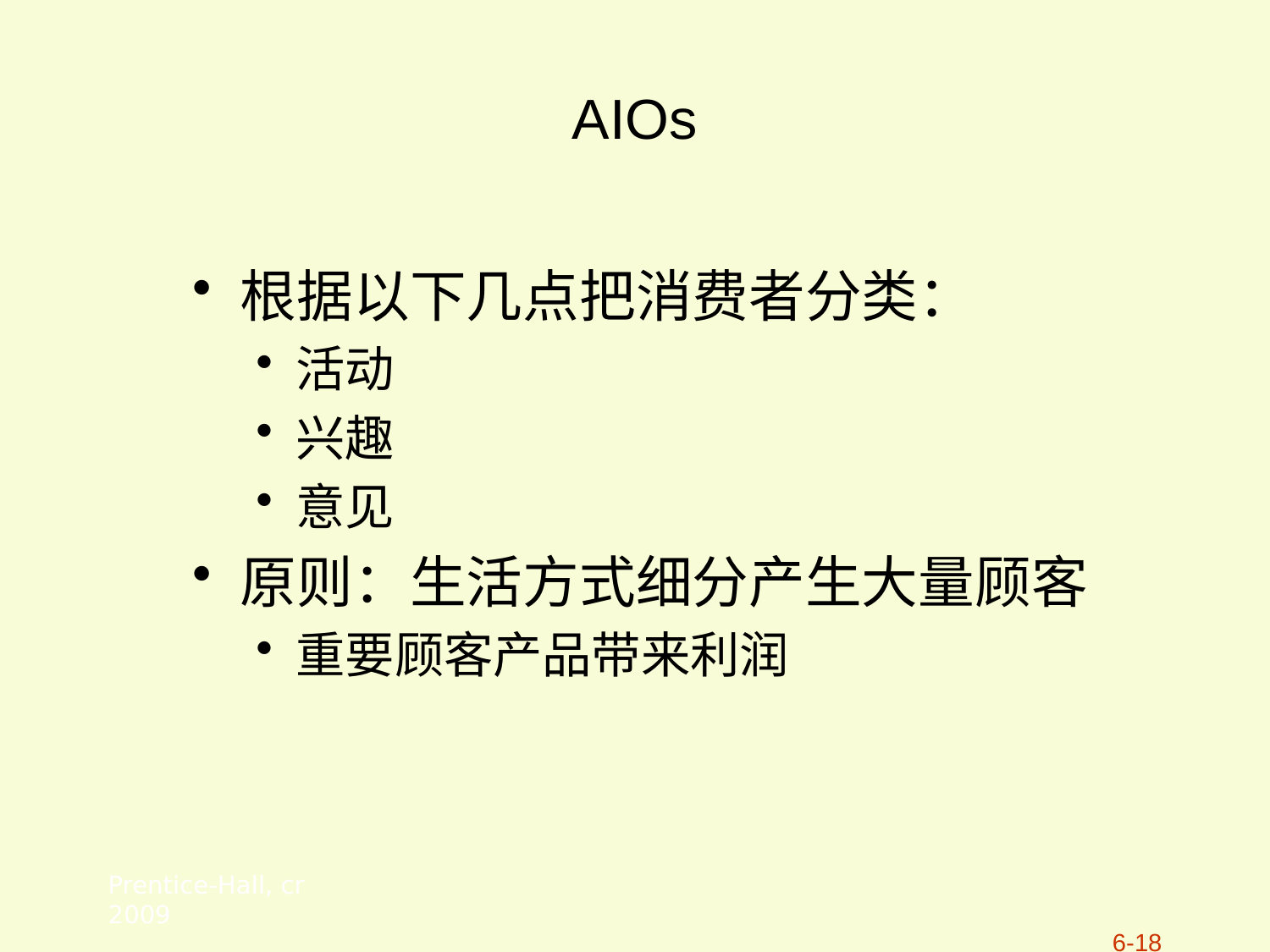

# AIOs
根据以下几点把消费者分类：
活动
兴趣
意见
原则：生活方式细分产生大量顾客
重要顾客产品带来利润
Prentice-Hall, cr 2009
6-18